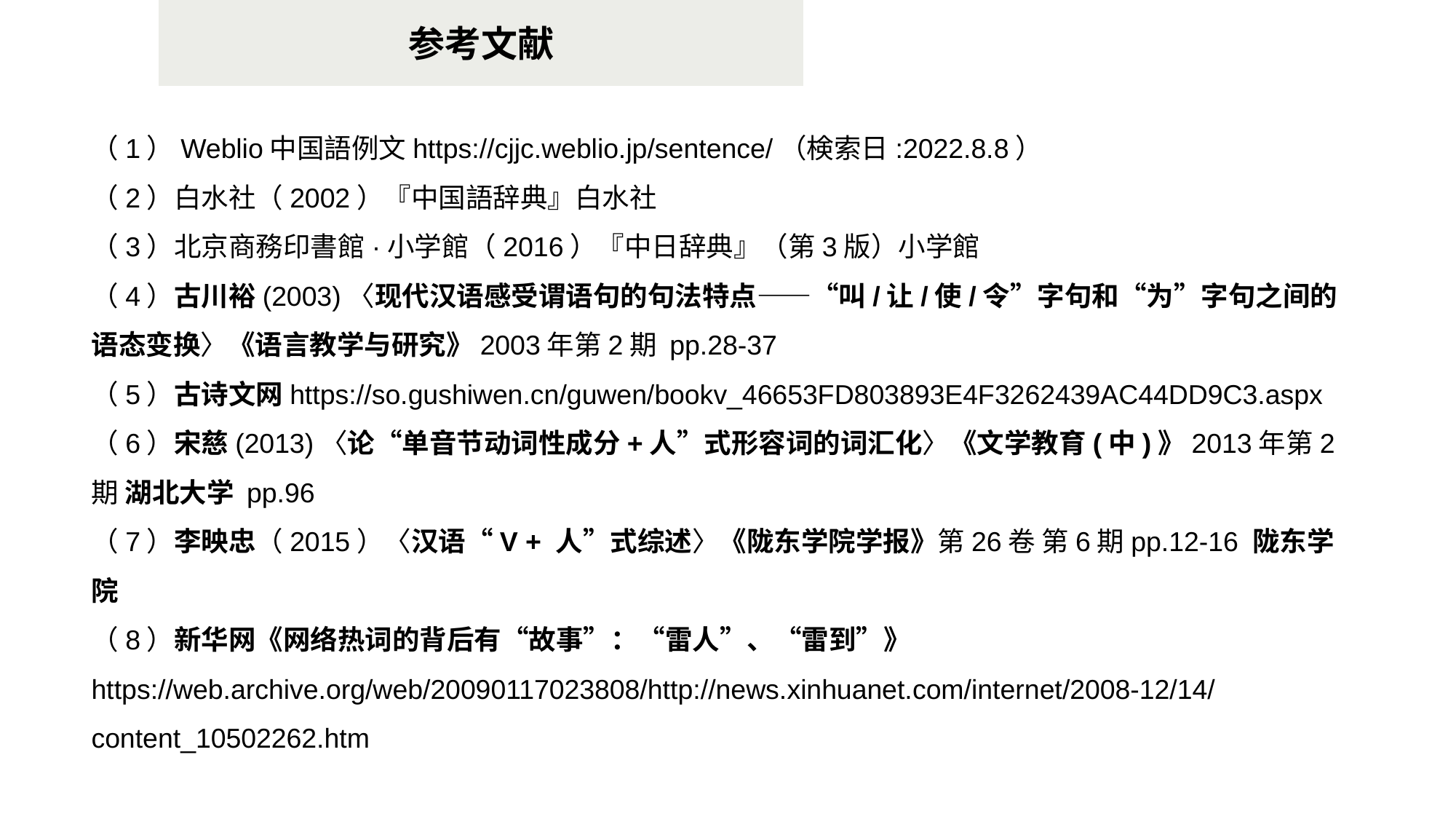

参考文献
（1）Weblio中国語例文https://cjjc.weblio.jp/sentence/（検索日:2022.8.8）
（2）白水社（2002）『中国語辞典』白水社
（3）北京商務印書館·小学館（2016）『中日辞典』（第3版）小学館
（4）古川裕(2003)〈现代汉语感受谓语句的句法特点——“叫/让/使/令”字句和“为”字句之间的语态变换〉《语言教学与研究》2003年第2期 pp.28-37
（5）古诗文网https://so.gushiwen.cn/guwen/bookv_46653FD803893E4F3262439AC44DD9C3.aspx
（6）宋慈(2013)〈论“单音节动词性成分+人”式形容词的词汇化〉《文学教育(中)》2013年第2期 湖北大学 pp.96
（7）李映忠（2015）〈汉语“V + 人”式综述〉《陇东学院学报》第26卷 第6期pp.12-16 陇东学院
（8）新华网《网络热词的背后有“故事”：“雷人”、“雷到”》　　　　　　　https://web.archive.org/web/20090117023808/http://news.xinhuanet.com/internet/2008-12/14/content_10502262.htm